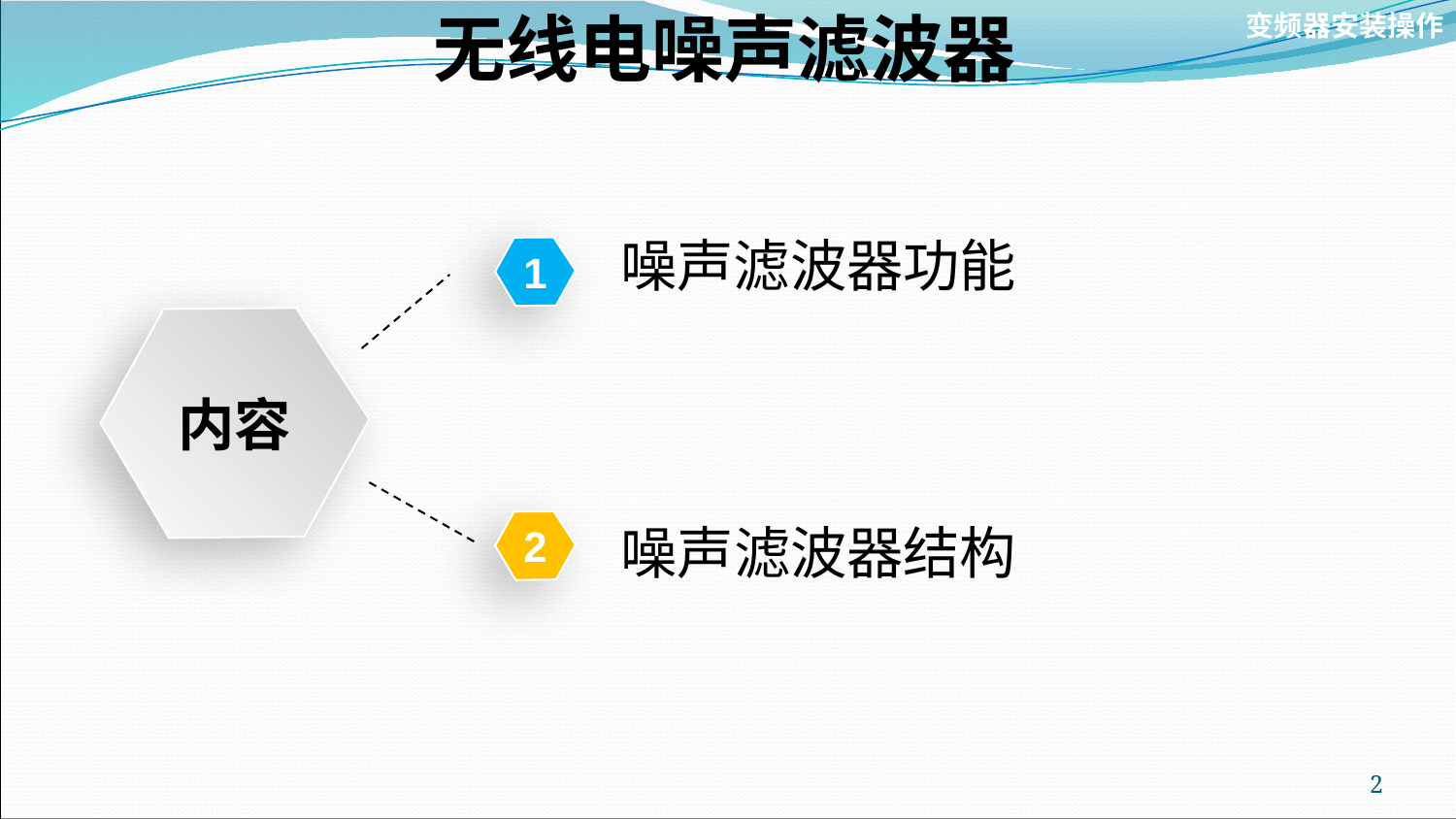

# 无线电噪声滤波器
变频器安装操作
噪声滤波器功能
1
内容
噪声滤波器结构
2
2